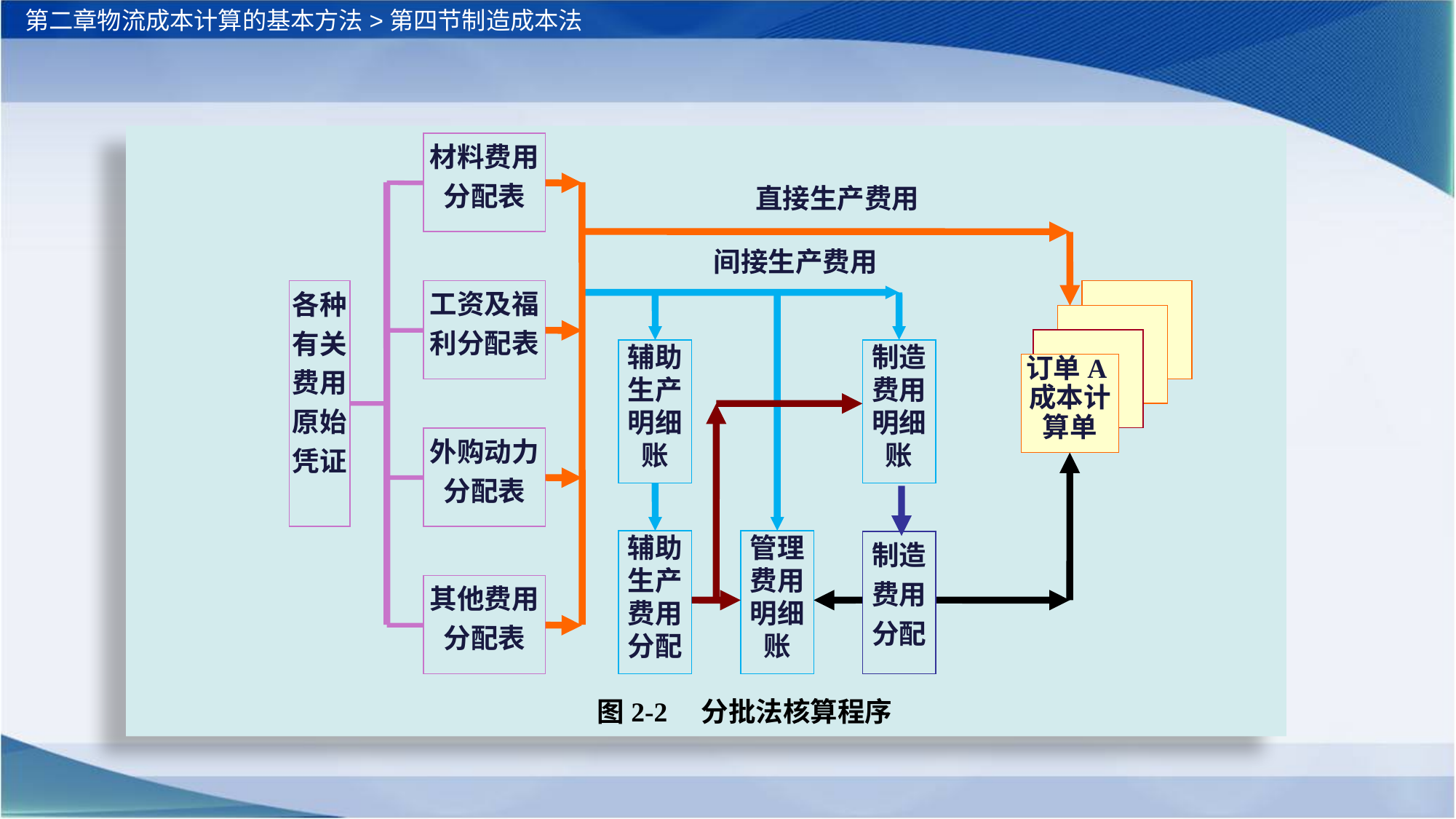

第二章物流成本计算的基本方法>第四节制造成本法

材料费用分配表

各种
有关
费用
原始
凭证
工资及福利分配表

外购动力分配表

其他费用分配表

图2-2　分批法核算程序

直接生产费用

订单A成本计算单

间接生产费用

辅助生产
明细账
制造费用明细账

辅助生产费用
分配
管理费用明细账

制造费用分配